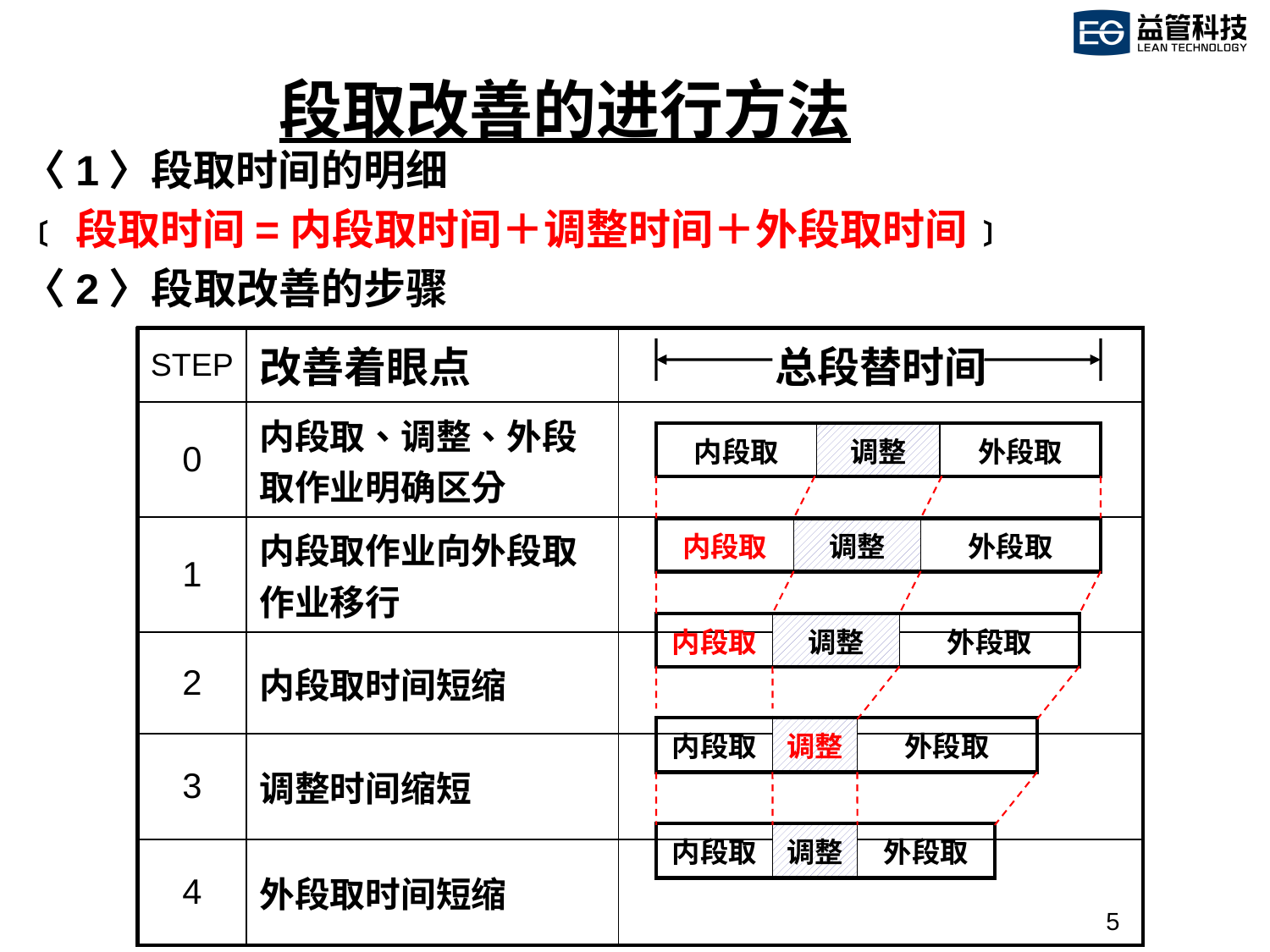

# 段取改善的进行方法
〈1〉段取时间的明细
﹝段取时间=内段取时间＋调整时间＋外段取时间﹞
〈2〉段取改善的步骤
| STEP | 改善着眼点 | 总段替时间 |
| --- | --- | --- |
| 0 | 内段取、调整、外段取作业明确区分 |  |
| 1 | 内段取作业向外段取作业移行 |  |
| 2 | 内段取时间短缩 |  |
| 3 | 调整时间缩短 |  |
| 4 | 外段取时间短缩 |  |

| 内段取 | 调整 | 外段取 |
| --- | --- | --- |
| 内段取 | 调整 | 外段取 |
| --- | --- | --- |
| 内段取 | 调整 | 外段取 |
| --- | --- | --- |
| 内段取 | 调整 | 外段取 |
| --- | --- | --- |
| 内段取 | 调整 | 外段取 |
| --- | --- | --- |